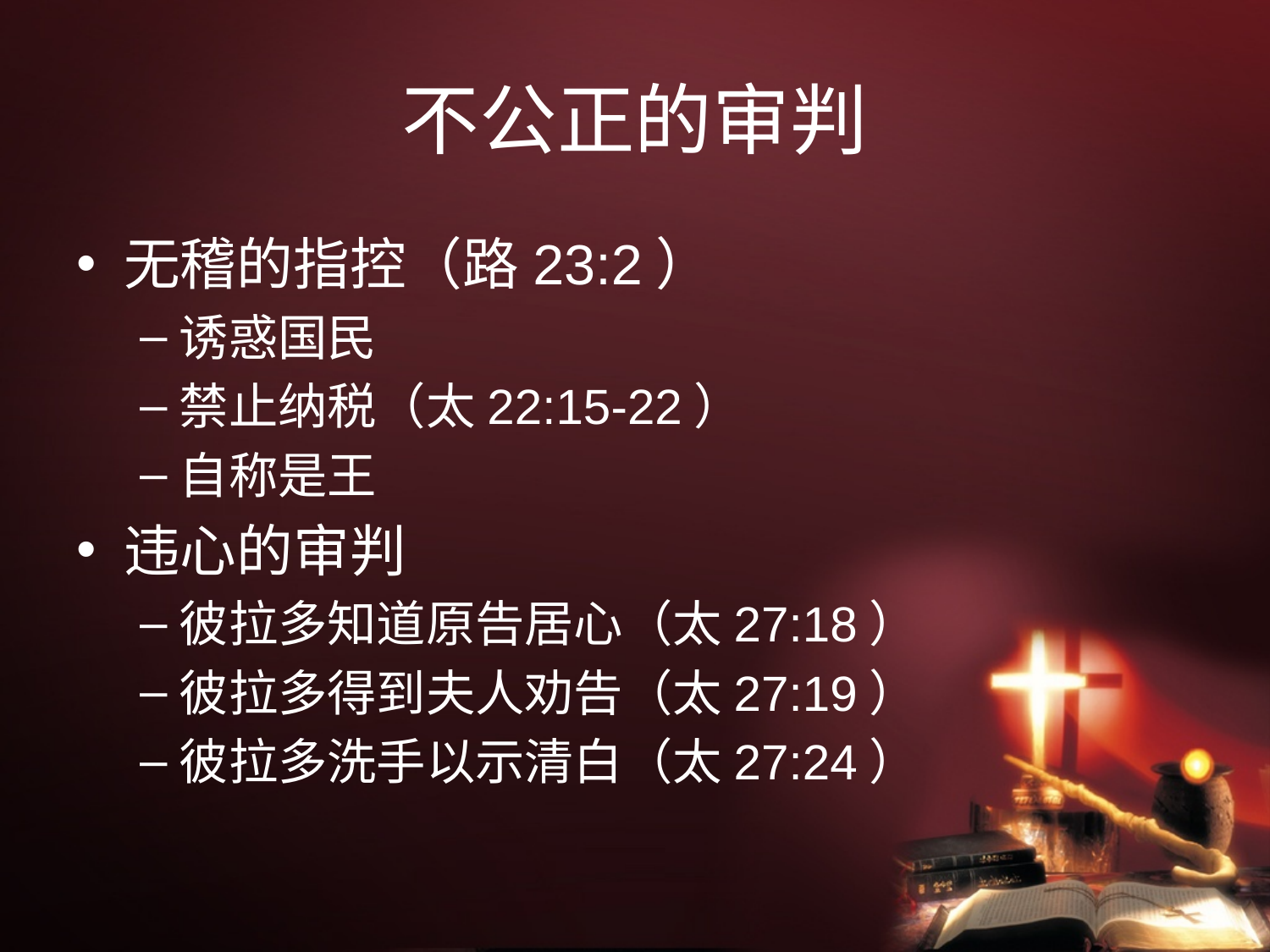

# 不公正的审判
无稽的指控（路23:2）
诱惑国民
禁止纳税（太22:15-22）
自称是王
违心的审判
彼拉多知道原告居心（太27:18）
彼拉多得到夫人劝告（太27:19）
彼拉多洗手以示清白（太27:24）